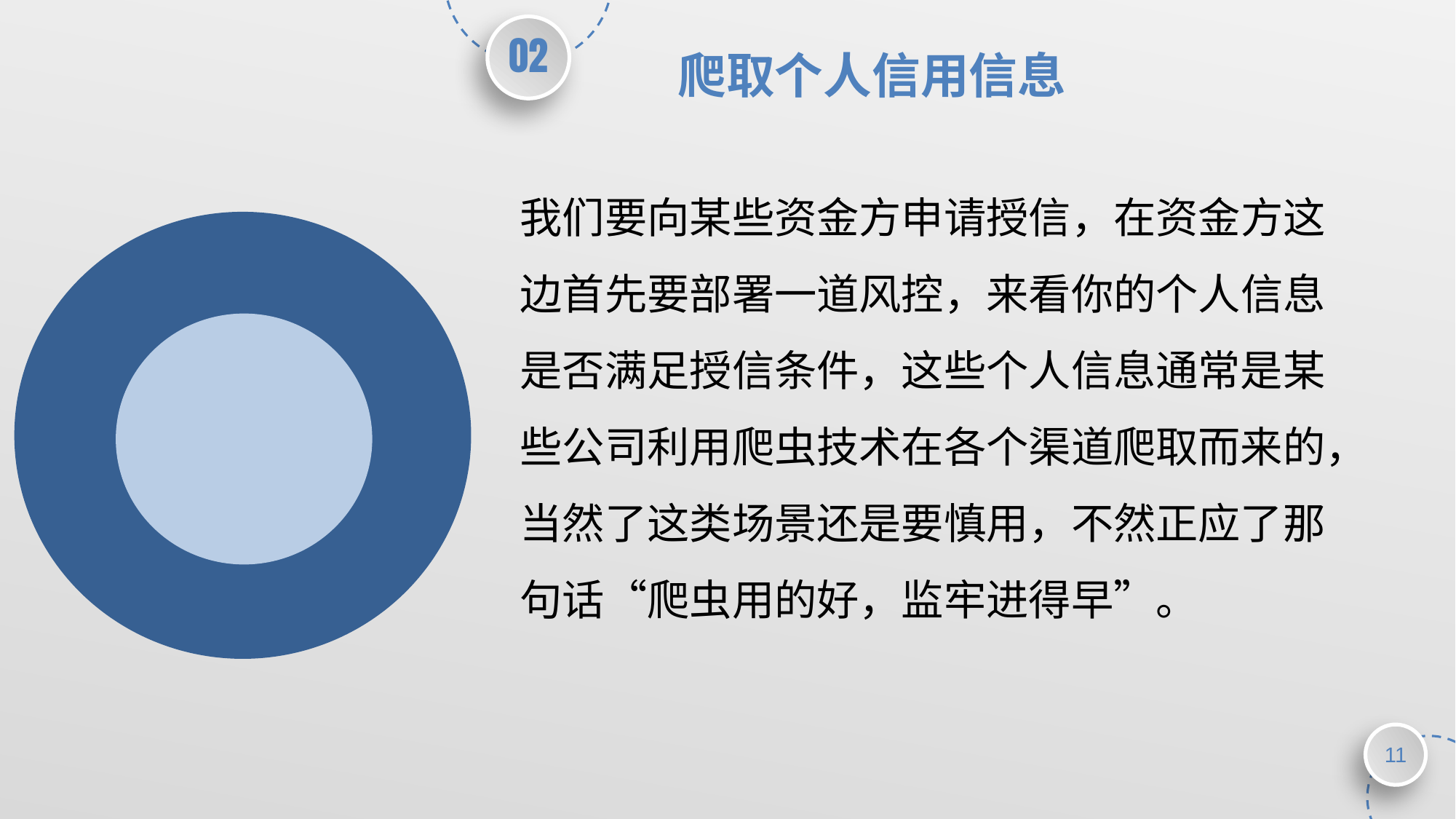

爬取个人信用信息
我们要向某些资金方申请授信，在资金方这边首先要部署一道风控，来看你的个人信息是否满足授信条件，这些个人信息通常是某些公司利用爬虫技术在各个渠道爬取而来的，当然了这类场景还是要慎用，不然正应了那句话“爬虫用的好，监牢进得早”。